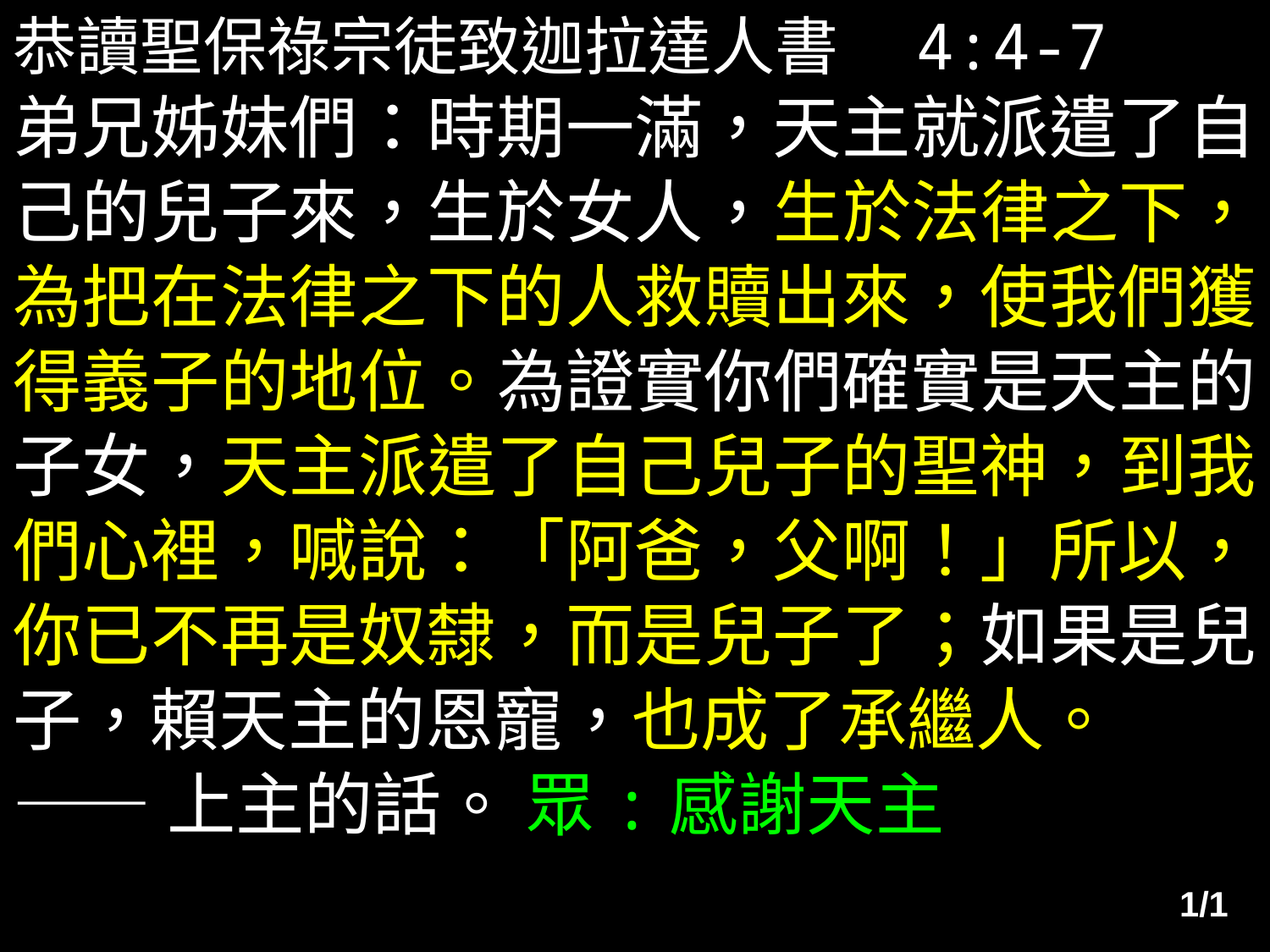

恭讀聖保祿宗徒致迦拉達人書　4:4-7
弟兄姊妹們：時期一滿，天主就派遣了自己的兒子來，生於女人，生於法律之下，為把在法律之下的人救贖出來，使我們獲得義子的地位。為證實你們確實是天主的子女，天主派遣了自己兒子的聖神，到我們心裡，喊說：「阿爸，父啊！」所以，你已不再是奴隸，而是兒子了；如果是兒子，賴天主的恩寵，也成了承繼人。
——上主的話。 眾:感謝天主

1/1